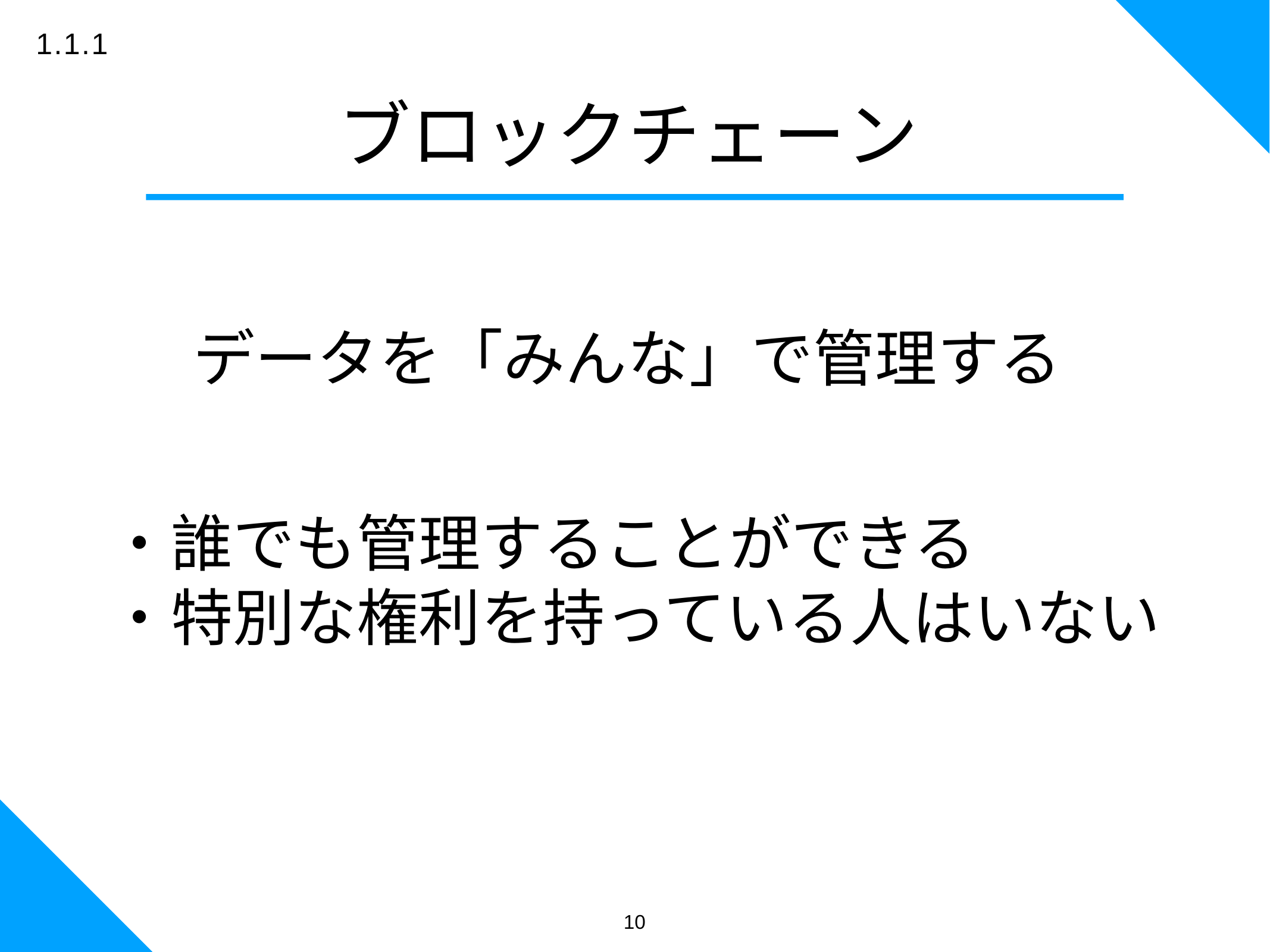

10
1.1.1
ブロックチェーン
データを「みんな」で管理する
・誰でも管理することができる
・特別な権利を持っている人はいない